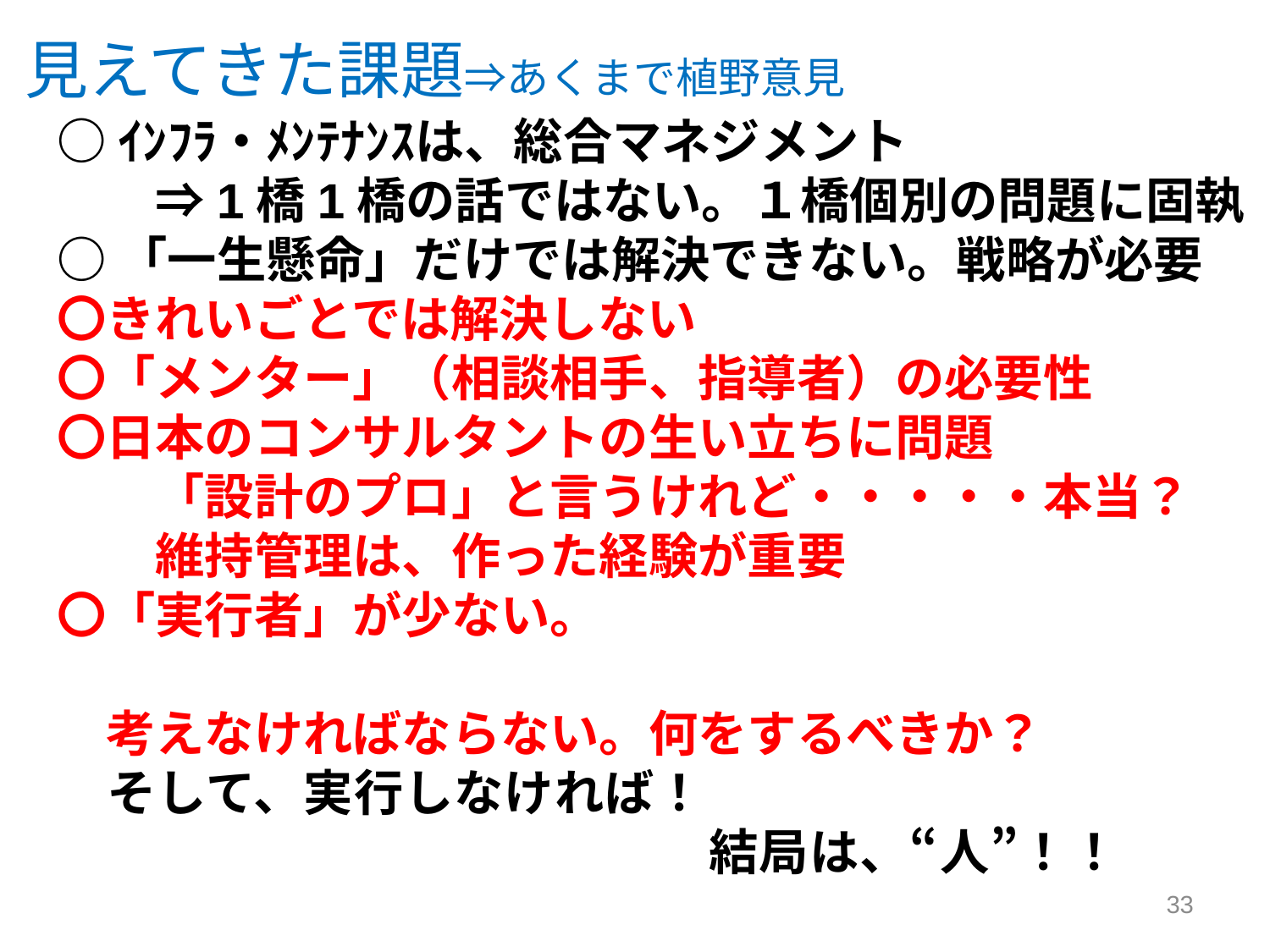

○ｲﾝﾌﾗ・ﾒﾝﾃﾅﾝｽは、総合マネジメント
　　⇒1橋1橋の話ではない。１橋個別の問題に固執
○「一生懸命」だけでは解決できない。戦略が必要
〇きれいごとでは解決しない
〇「メンター」（相談相手、指導者）の必要性
〇日本のコンサルタントの生い立ちに問題
　　「設計のプロ」と言うけれど・・・・・本当？
　　維持管理は、作った経験が重要
〇「実行者」が少ない。

　考えなければならない。何をするべきか？
　そして、実行しなければ！
　　　　　　　　　　　　　結局は、“人”！！

見えてきた課題⇒あくまで植野意見
33